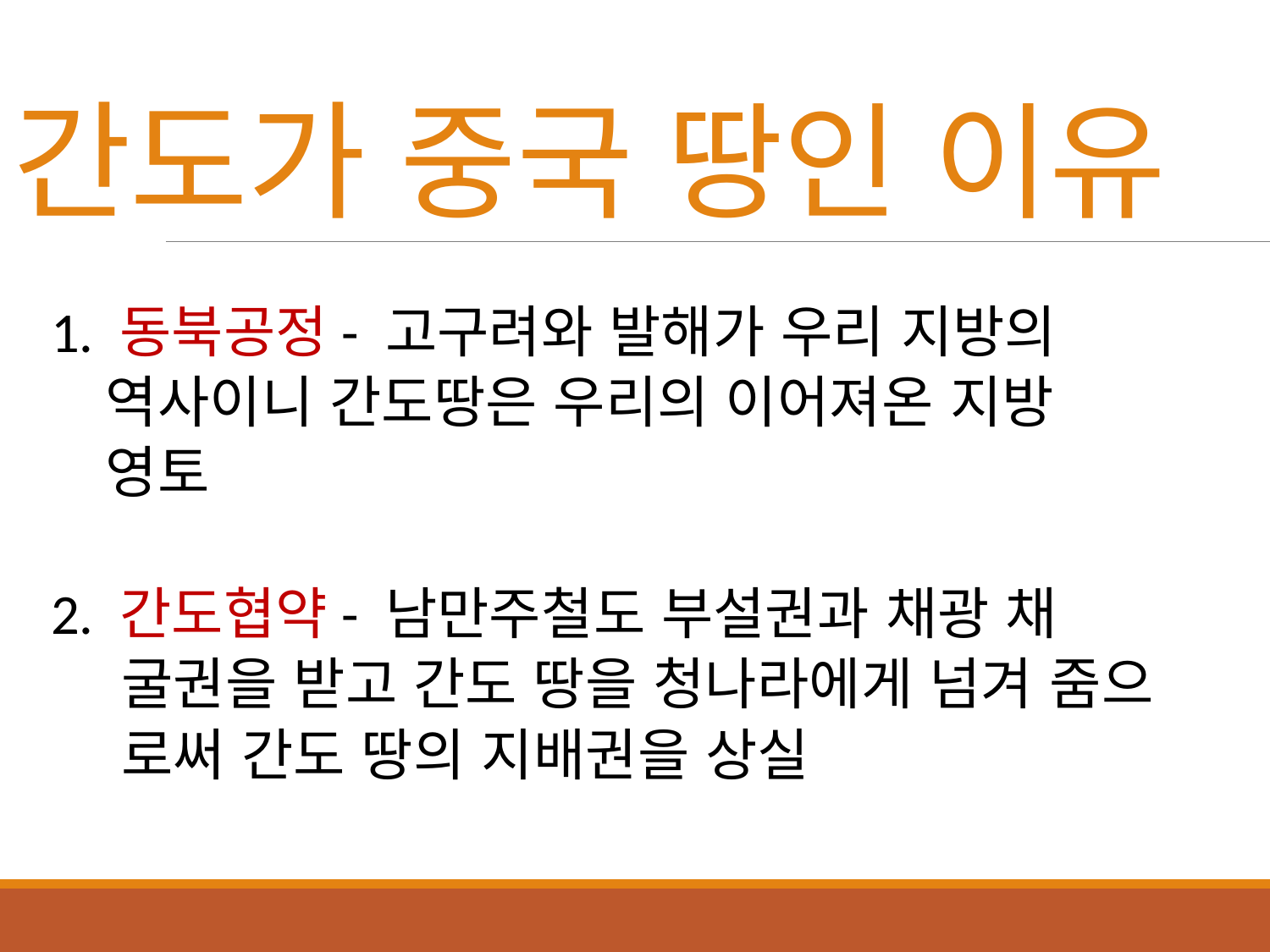

# 간도가 중국 땅인 이유
   1. 동북공정- 고구려와 발해가 우리 지방의
     역사이니 간도땅은 우리의 이어져온 지방
     영토

   2. 간도협약- 남만주철도 부설권과 채광 채
      굴권을 받고 간도 땅을 청나라에게 넘겨 줌으
      로써 간도 땅의 지배권을 상실